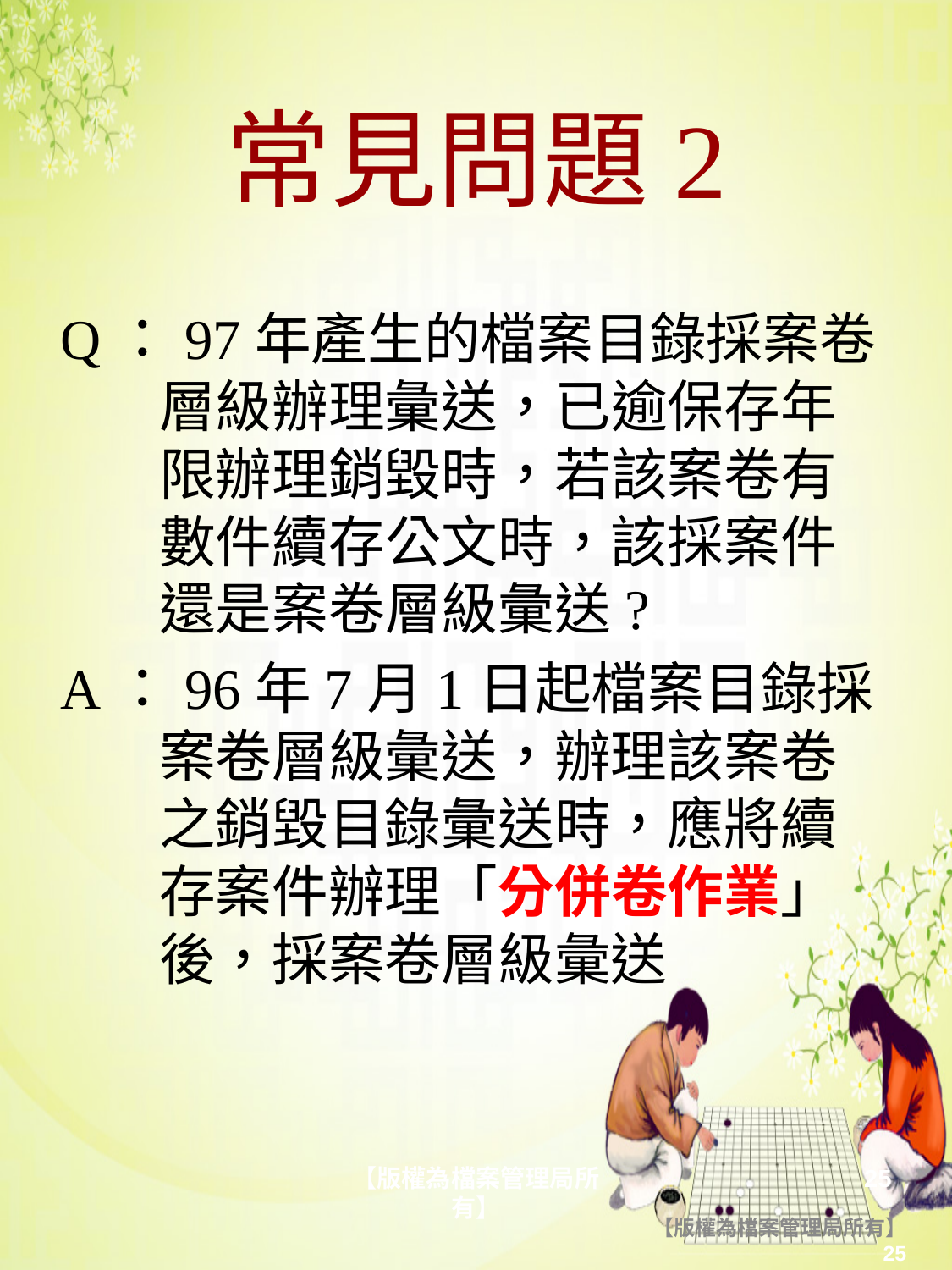

# 常見問題2
Q：97年產生的檔案目錄採案卷層級辦理彙送，已逾保存年限辦理銷毀時，若該案卷有數件續存公文時，該採案件還是案卷層級彙送?
A：96年7月1日起檔案目錄採案卷層級彙送，辦理該案卷之銷毀目錄彙送時，應將續存案件辦理「分併卷作業」後，採案卷層級彙送

【版權為檔案管理局所有】
25
【版權為檔案管理局所有】
25